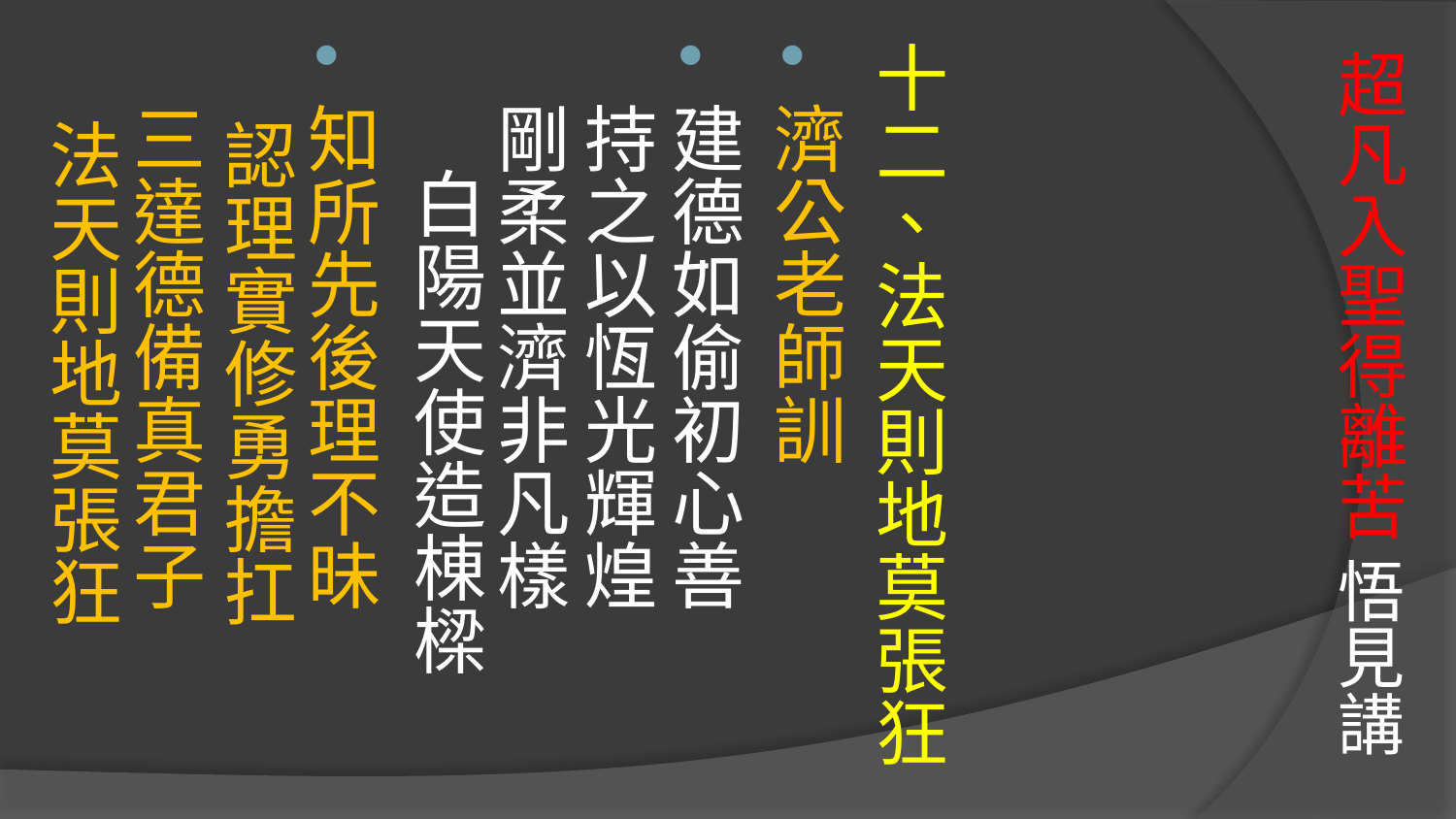

# 超凡入聖得離苦 悟見講
十二、法天則地莫張狂
濟公老師訓
建德如偷初心善　     持之以恆光輝煌
剛柔並濟非凡樣　           白陽天使造棟樑
知所先後理不昧　        認理實修勇擔扛
三達德備真君子　        法天則地莫張狂